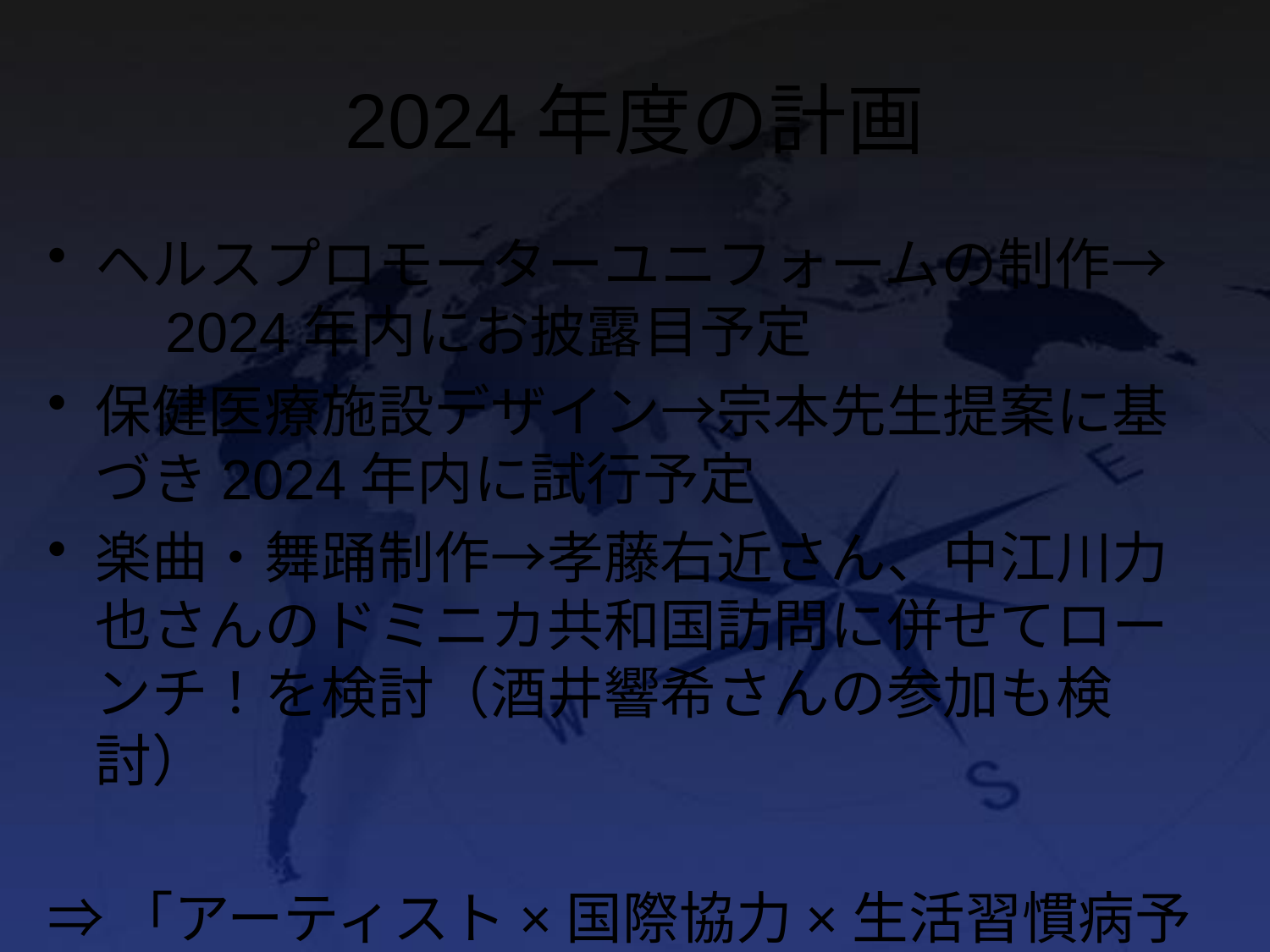

# 2024年度の計画
ヘルスプロモーターユニフォームの制作→　2024年内にお披露目予定
保健医療施設デザイン→宗本先生提案に基づき2024年内に試行予定
楽曲・舞踊制作→孝藤右近さん、中江川力也さんのドミニカ共和国訪問に併せてローンチ！を検討（酒井響希さんの参加も検討）

⇒「アーティスト×国際協力×生活習慣病予防」で実現可能なコンテンツをまとめる。